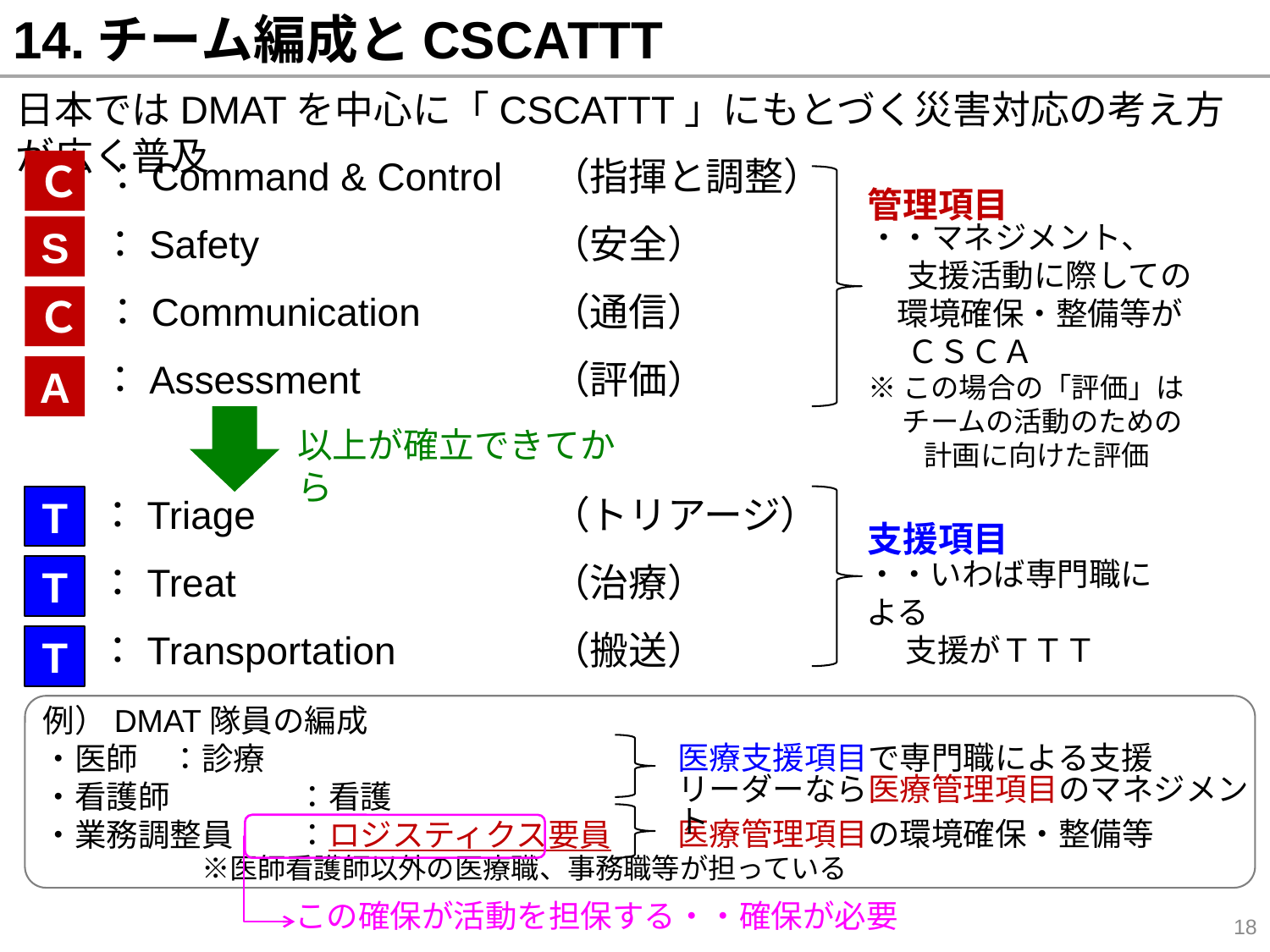

# 14.チーム編成とCSCATTT
日本ではDMATを中心に「CSCATTT」にもとづく災害対応の考え方が広く普及
C　：Command & Control	（指揮と調整）
S　：Safety	（安全）
C　：Communication	（通信）
A　：Assessment	（評価）

T　：Triage	（トリアージ）
T　：Treat	（治療）
T　：Transportation	（搬送）
Ｃ
S
Ｃ
A

管理項目
・・マネジメント、
　 支援活動に際しての
   環境確保・整備等が
　 ＣＳＣＡ
※この場合の「評価」は
　 チームの活動のための
　　計画に向けた評価

以上が確立できてから
T

支援項目
・・いわば専門職による
　 支援がＴＴＴ
T
T

例）DMAT隊員の編成
・医師	：診療
・看護師	：看護
・業務調整員	：ロジスティクス要員
	　※医師看護師以外の医療職、事務職等が担っている

医療支援項目で専門職による支援
リーダーなら医療管理項目のマネジメント

医療管理項目の環境確保・整備等

この確保が活動を担保する・・確保が必要
18